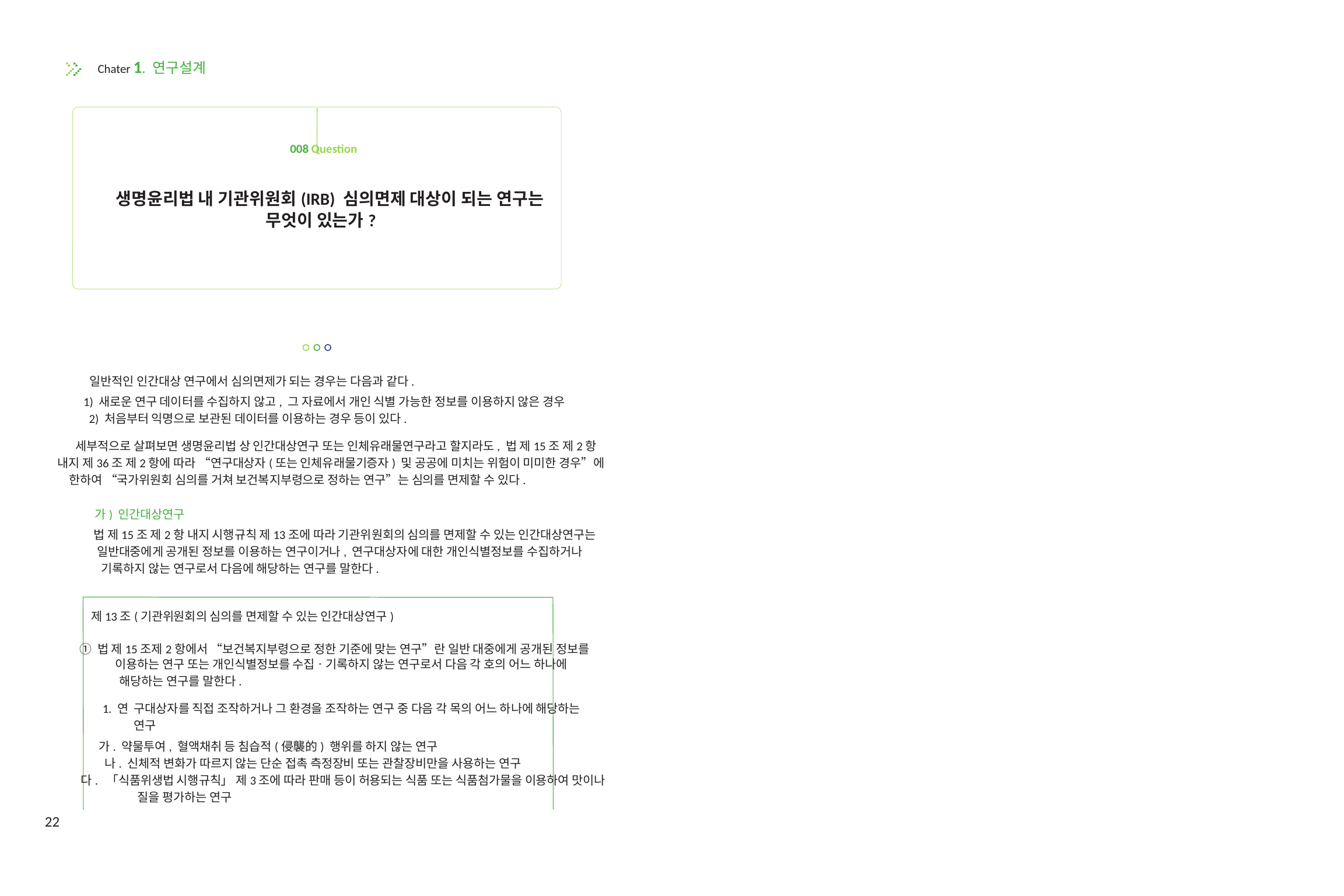

Chater 1. 연구설계

008 Question

생명윤리법 내 기관위원회(IRB) 심의면제 대상이 되는 연구는
무엇이 있는가?

일반적인 인간대상 연구에서 심의면제가 되는 경우는 다음과 같다.
1) 새로운 연구 데이터를 수집하지 않고, 그 자료에서 개인 식별 가능한 정보를 이용하지 않은 경우
2) 처음부터 익명으로 보관된 데이터를 이용하는 경우 등이 있다.
세부적으로 살펴보면 생명윤리법 상 인간대상연구 또는 인체유래물연구라고 할지라도, 법 제15조 제2항
내지 제36조 제2항에 따라 “연구대상자(또는 인체유래물기증자) 및 공공에 미치는 위험이 미미한 경우”에
한하여 “국가위원회 심의를 거쳐 보건복지부령으로 정하는 연구”는 심의를 면제할 수 있다.
가) 인간대상연구
법 제15조 제2항 내지 시행규칙 제13조에 따라 기관위원회의 심의를 면제할 수 있는 인간대상연구는
일반대중에게 공개된 정보를 이용하는 연구이거나, 연구대상자에 대한 개인식별정보를 수집하거나
기록하지 않는 연구로서 다음에 해당하는 연구를 말한다.
제13조(기관위원회의 심의를 면제할 수 있는 인간대상연구)
① 법 제15조제2항에서 “보건복지부령으로 정한 기준에 맞는 연구”란 일반 대중에게 공개된 정보를
이용하는 연구 또는 개인식별정보를 수집ㆍ기록하지 않는 연구로서 다음 각 호의 어느 하나에
해당하는 연구를 말한다.
1. 연  구대상자를 직접 조작하거나 그 환경을 조작하는 연구 중 다음 각 목의 어느 하나에 해당하는
연구
가. 약물투여, 혈액채취 등 침습적(侵襲的) 행위를 하지 않는 연구
나. 신체적 변화가 따르지 않는 단순 접촉 측정장비 또는 관찰장비만을 사용하는 연구
다.  「식품위생법 시행규칙」 제3조에 따라 판매 등이 허용되는 식품 또는 식품첨가물을 이용하여 맛이나
질을 평가하는 연구
22